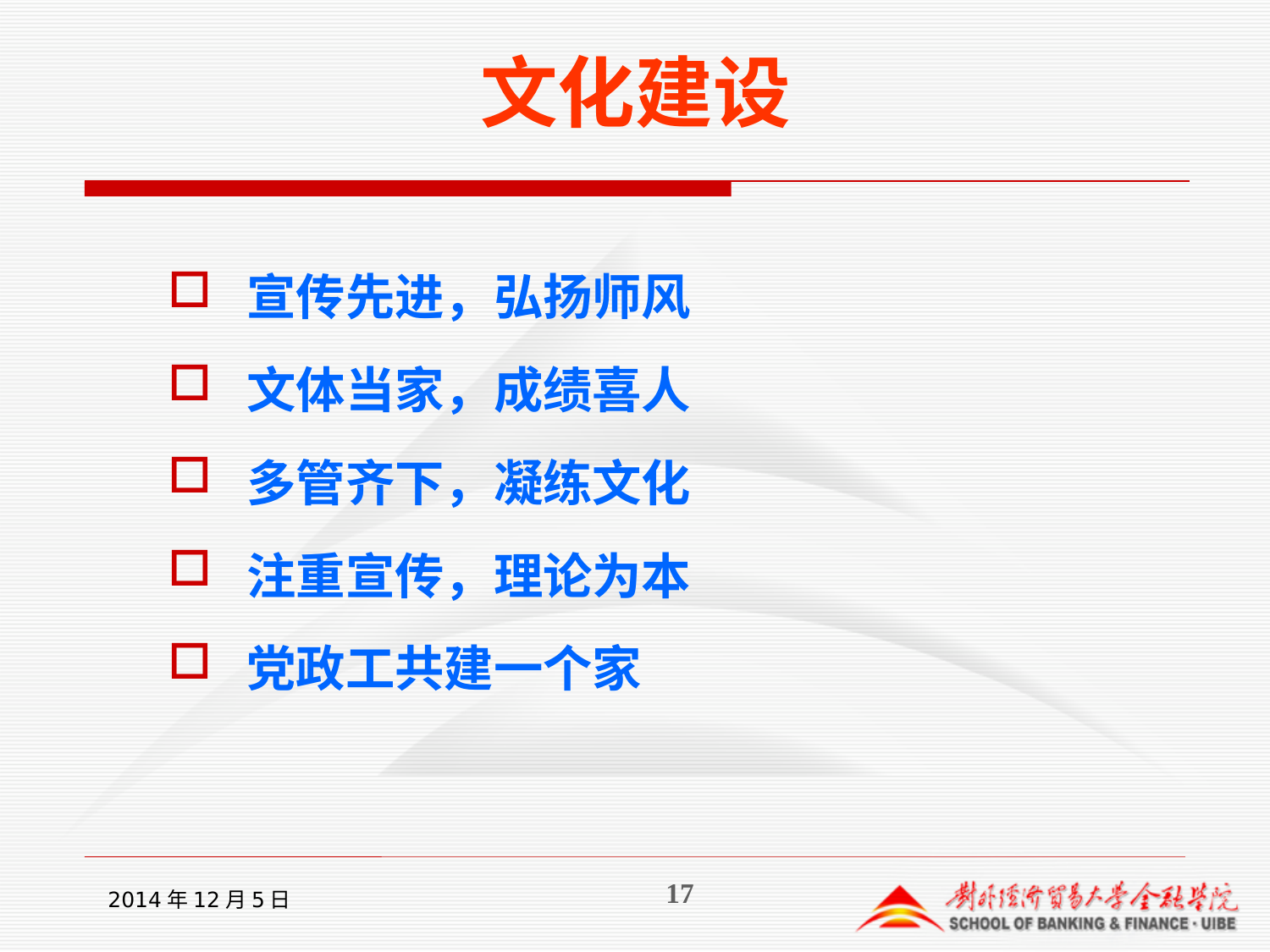

文化建设
宣传先进，弘扬师风
文体当家，成绩喜人
多管齐下，凝练文化
注重宣传，理论为本
党政工共建一个家

2014年12月5日